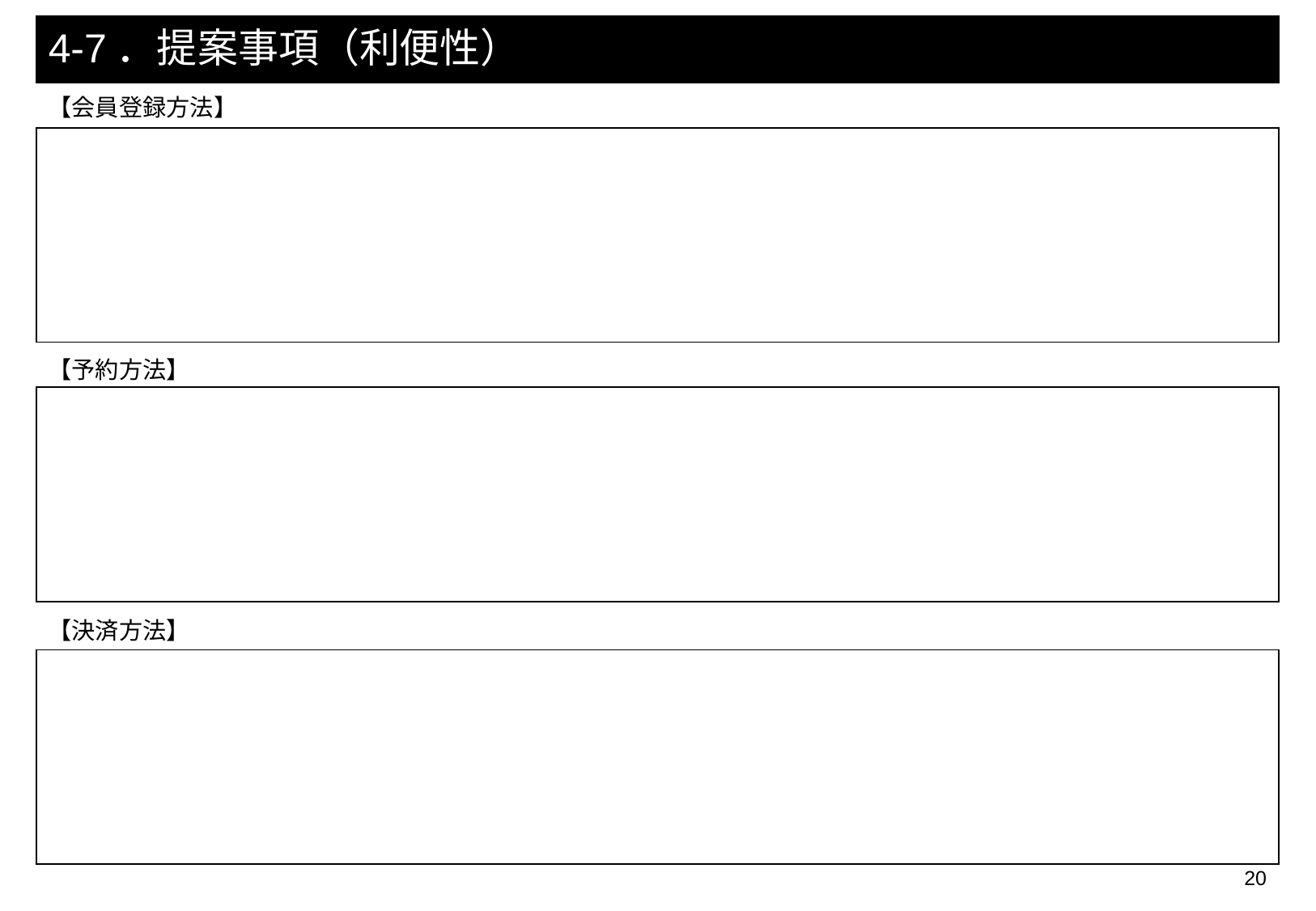

# 4-7．提案事項（利便性）
【会員登録方法】
|  |
| --- |
【予約方法】
|  |
| --- |
【決済方法】
|  |
| --- |
20